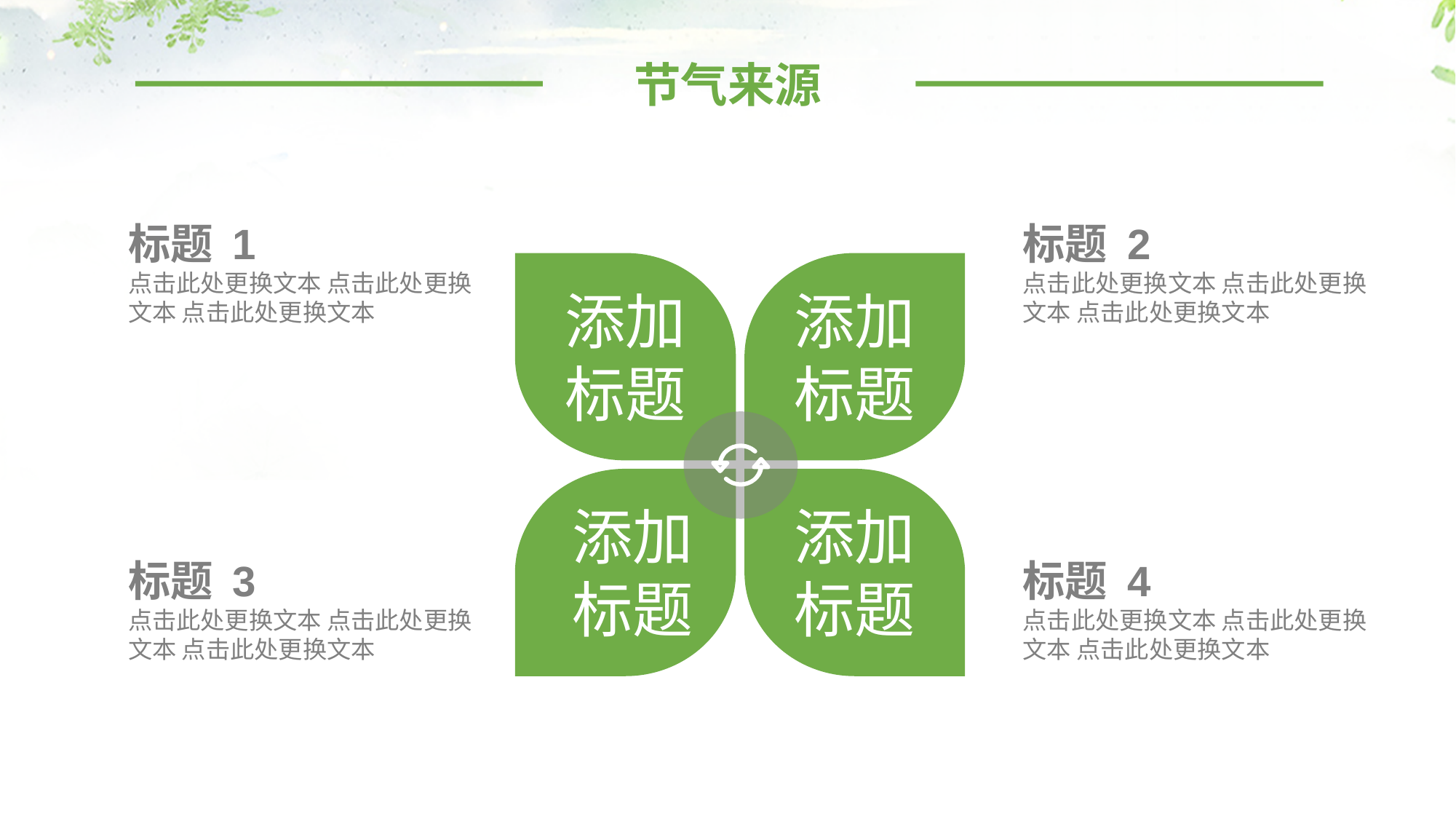

节气来源

标题 1
点击此处更换文本 点击此处更换文本 点击此处更换文本
标题 2
点击此处更换文本 点击此处更换文本 点击此处更换文本

添加
标题
添加
标题
添加
标题
添加
标题
标题 3
点击此处更换文本 点击此处更换文本 点击此处更换文本
标题 4
点击此处更换文本 点击此处更换文本 点击此处更换文本